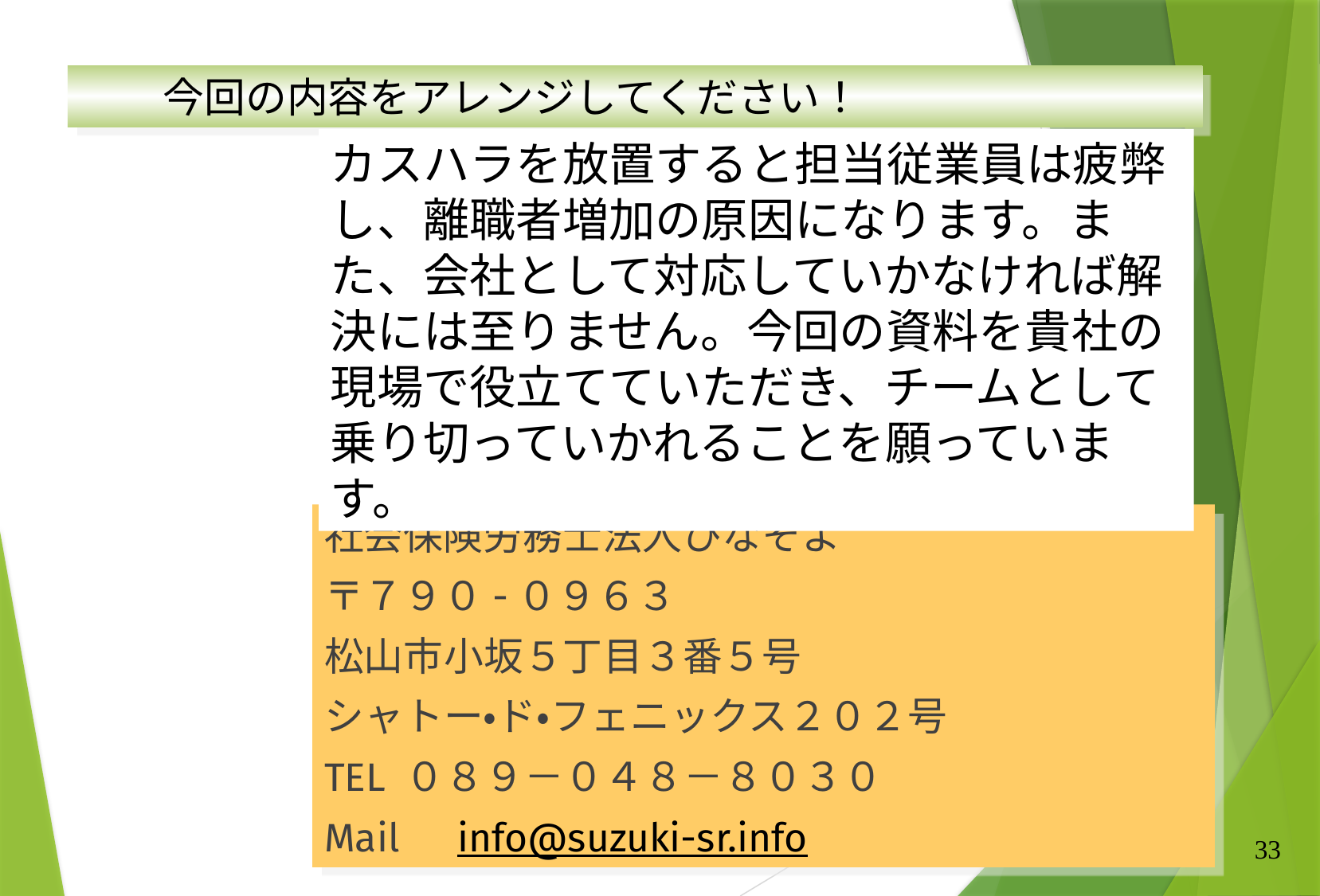

# 今回の内容をアレンジしてください！
カスハラを放置すると担当従業員は疲弊し、離職者増加の原因になります。また、会社として対応していかなければ解決には至りません。今回の資料を貴社の現場で役立てていただき、チームとして乗り切っていかれることを願っています。
社会保険労務士法人ひなそよ
〒７９０-０９６３
松山市小坂５丁目３番５号
シャトー・ド・フェニックス２０２号
TEL ０８９－０４８－８０３０
Mail　info@suzuki-sr.info

33